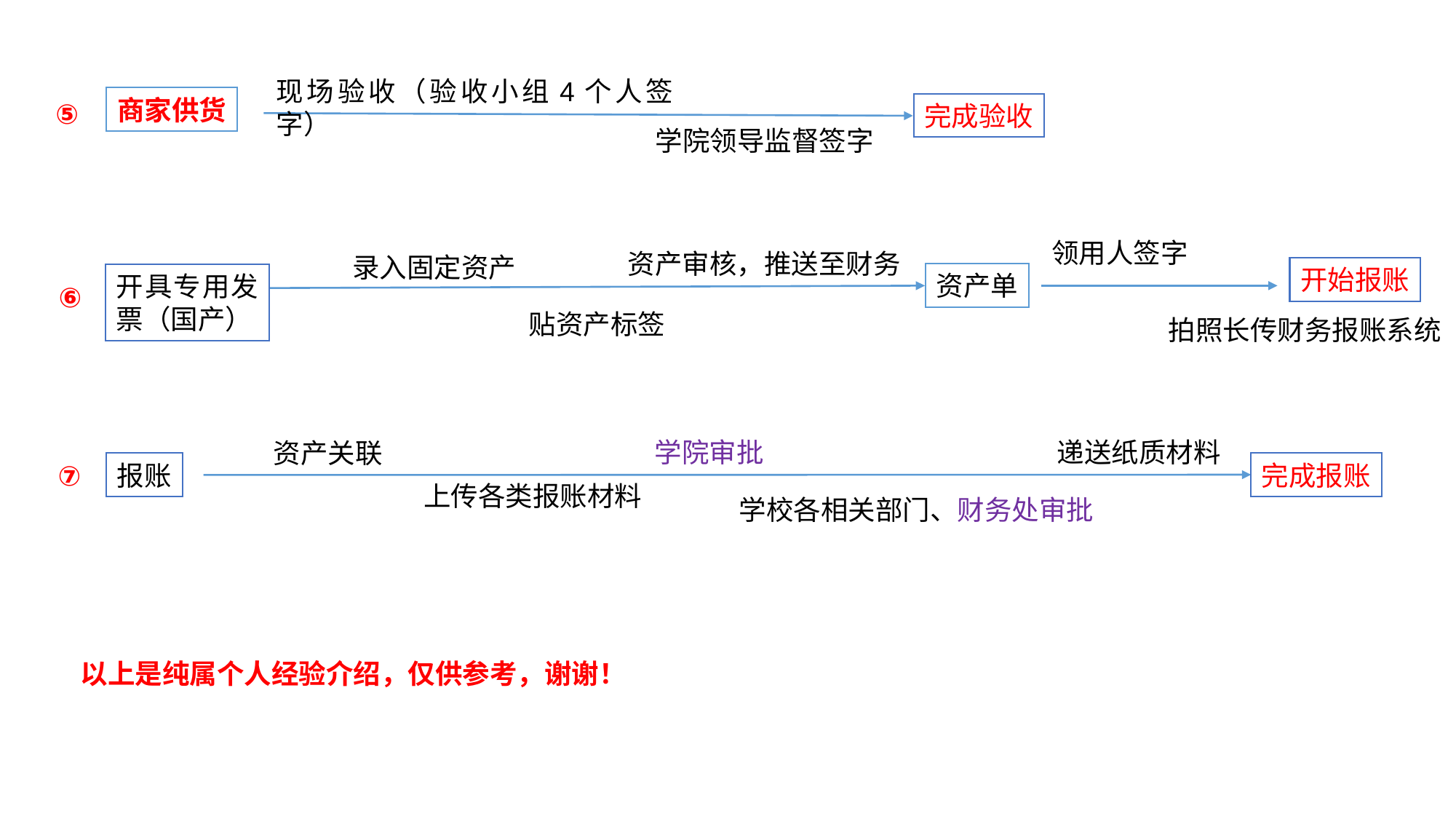

现场验收（验收小组4个人签字）
商家供货
⑤
完成验收
学院领导监督签字
领用人签字
资产审核，推送至财务
录入固定资产
开始报账
资产单
开具专用发票（国产）
⑥
贴资产标签
拍照长传财务报账系统
学院审批
递送纸质材料
资产关联
⑦
报账
完成报账
上传各类报账材料
学校各相关部门、财务处审批
以上是纯属个人经验介绍，仅供参考，谢谢！